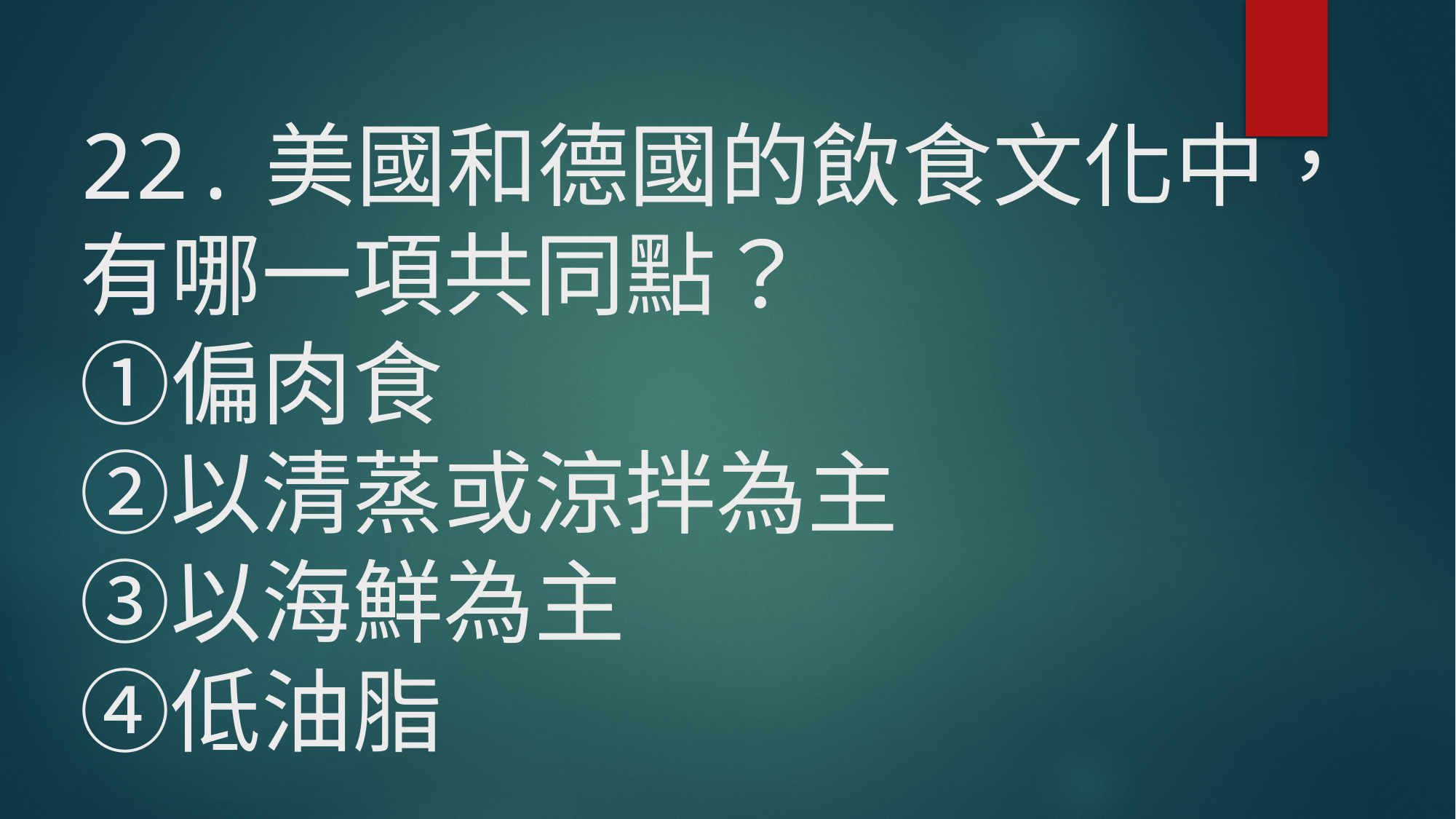

# 22.美國和德國的飲食文化中，有哪一項共同點？ ①偏肉食 ②以清蒸或涼拌為主 ③以海鮮為主 ④低油脂